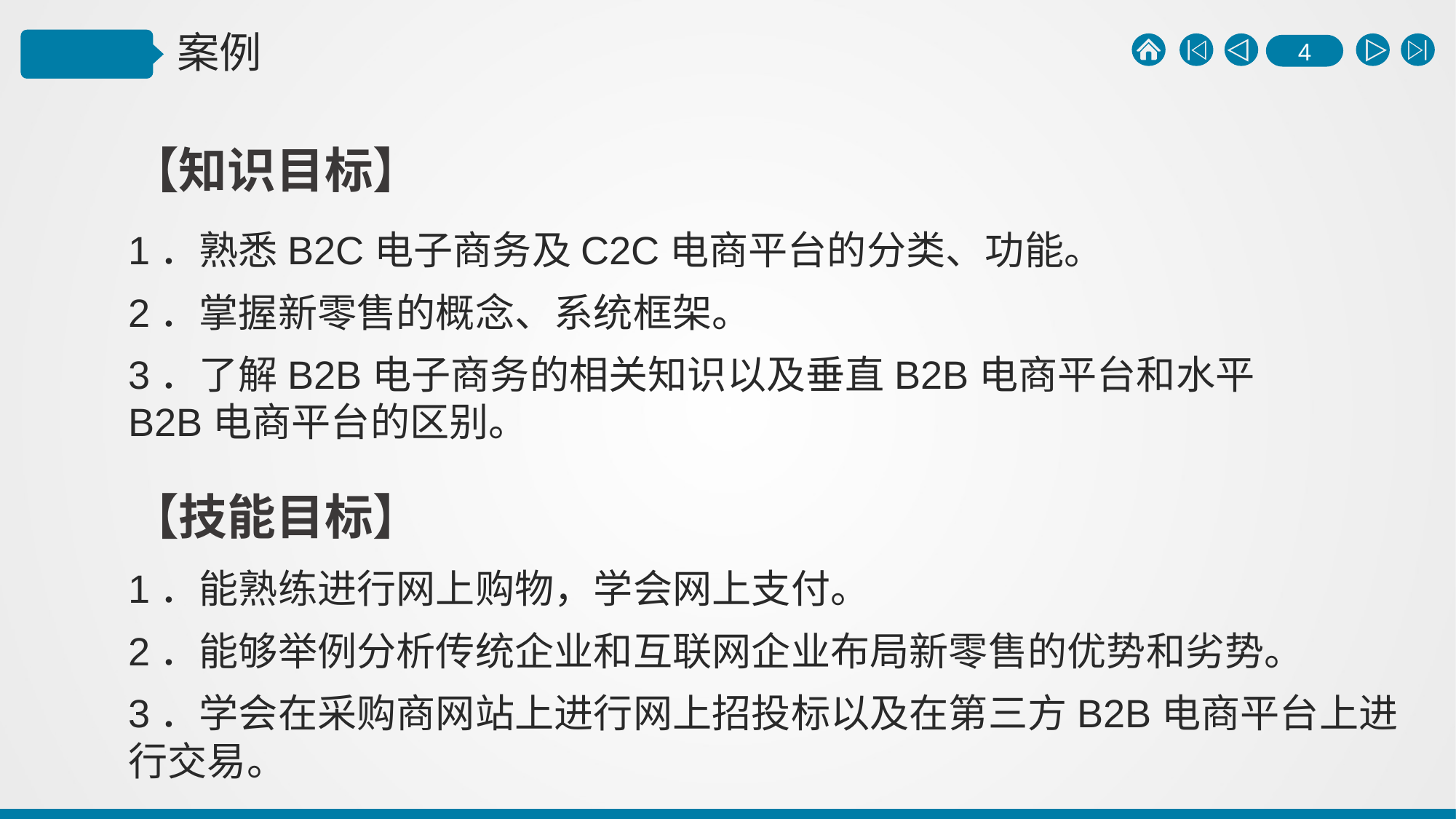

【知识目标】
1．熟悉B2C电子商务及C2C电商平台的分类、功能。
2．掌握新零售的概念、系统框架。
3．了解B2B电子商务的相关知识以及垂直B2B电商平台和水平B2B电商平台的区别。
【技能目标】
1．能熟练进行网上购物，学会网上支付。
2．能够举例分析传统企业和互联网企业布局新零售的优势和劣势。
3．学会在采购商网站上进行网上招投标以及在第三方B2B电商平台上进行交易。